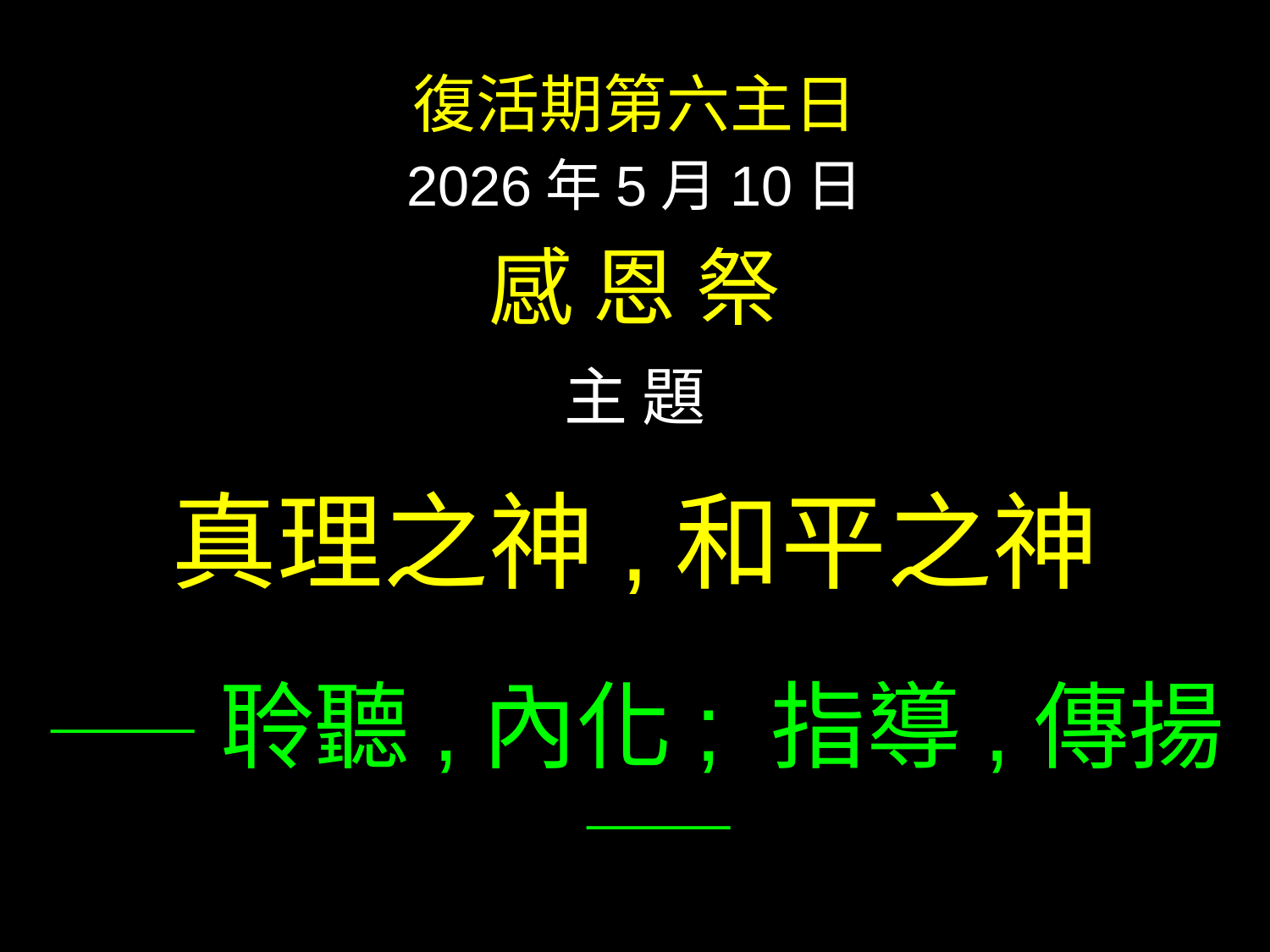

復活期第六主日

2026年5月10日
感 恩 祭

主 題
真理之神,和平之神
——聆聽,內化; 指導,傳揚——